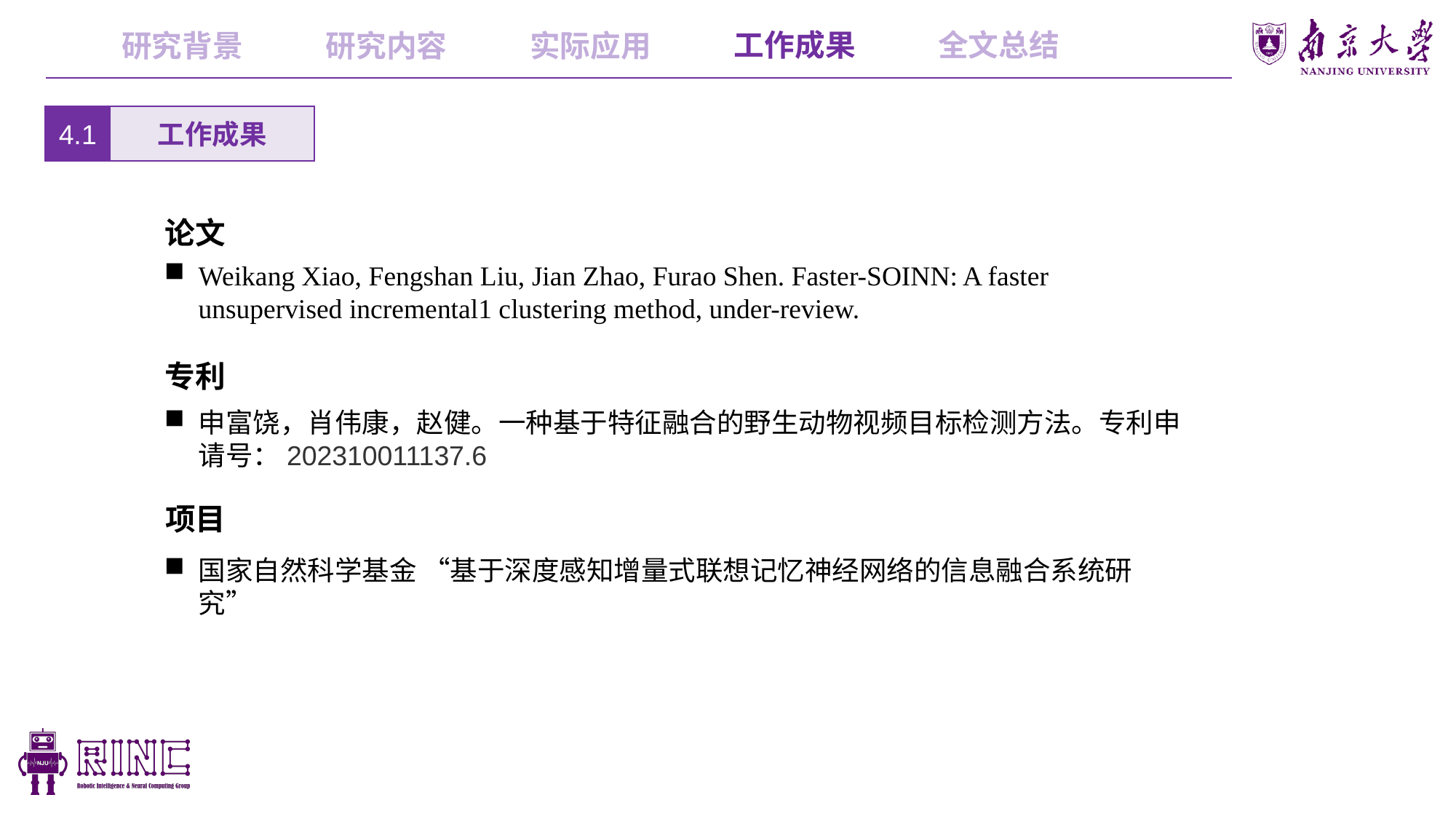

工作成果
全文总结
研究内容
实际应用
研究背景
4.1
工作成果
论文
Weikang Xiao, Fengshan Liu, Jian Zhao, Furao Shen. Faster-SOINN: A faster unsupervised incremental1 clustering method, under-review.
专利
申富饶，肖伟康，赵健。一种基于特征融合的野生动物视频目标检测方法。专利申请号：202310011137.6
项目
国家自然科学基金 “基于深度感知增量式联想记忆神经网络的信息融合系统研究”